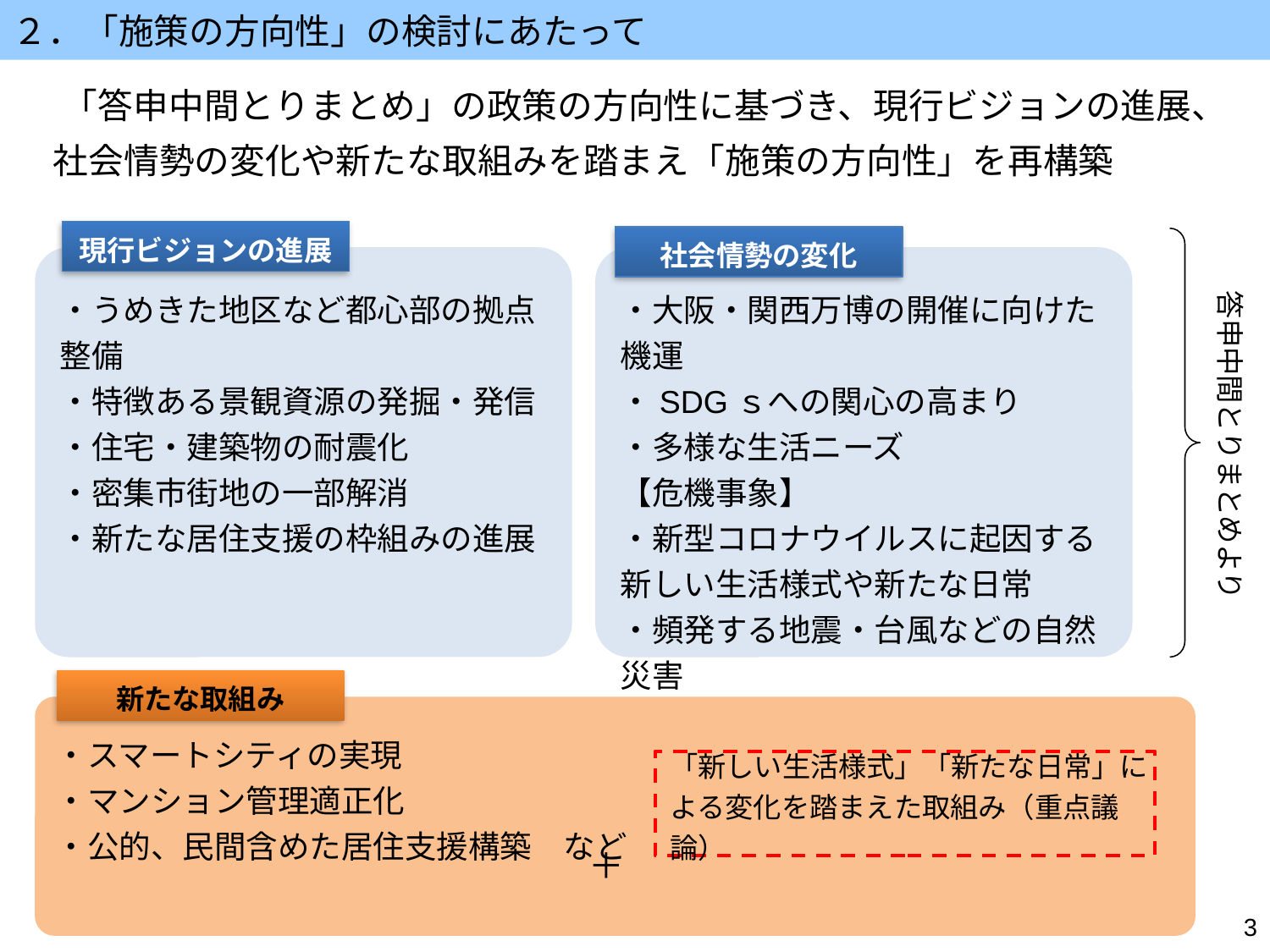

２．「施策の方向性」の検討にあたって
　「答申中間とりまとめ」の政策の方向性に基づき、現行ビジョンの進展、社会情勢の変化や新たな取組みを踏まえ「施策の方向性」を再構築
現行ビジョンの進展
社会情勢の変化

・うめきた地区など都心部の拠点整備
・特徴ある景観資源の発掘・発信
・住宅・建築物の耐震化
・密集市街地の一部解消
・新たな居住支援の枠組みの進展

・大阪・関西万博の開催に向けた機運
・SDGｓへの関心の高まり
・多様な生活ニーズ
【危機事象】
・新型コロナウイルスに起因する新しい生活様式や新たな日常
・頻発する地震・台風などの自然災害
答申中間とりまとめより

新たな取組み

・スマートシティの実現
・マンション管理適正化
・公的、民間含めた居住支援構築　など
「新しい生活様式」「新たな日常」による変化を踏まえた取組み（重点議論）
　＋
3